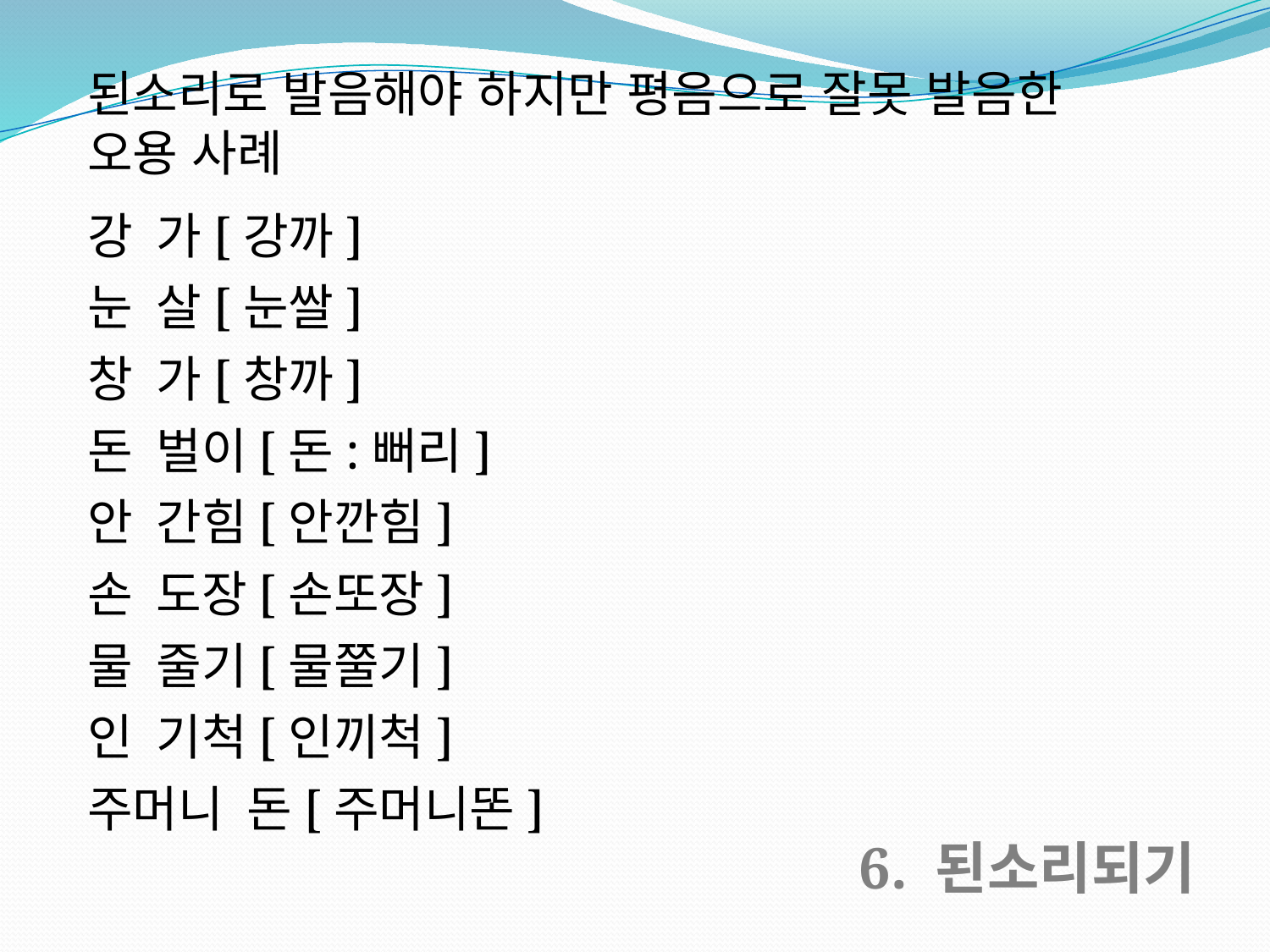

된소리로 발음해야 하지만 평음으로 잘못 발음한
오용 사례
강­가[강까]
눈­살[눈쌀]
창­가[창까]
돈­벌이[돈:뻐리]
안­간힘[안깐힘]
손­도장[손또장]
물­줄기[물쭐기]
인­기척[인끼척]
주머니­돈[주머니똔]

6. 된소리되기